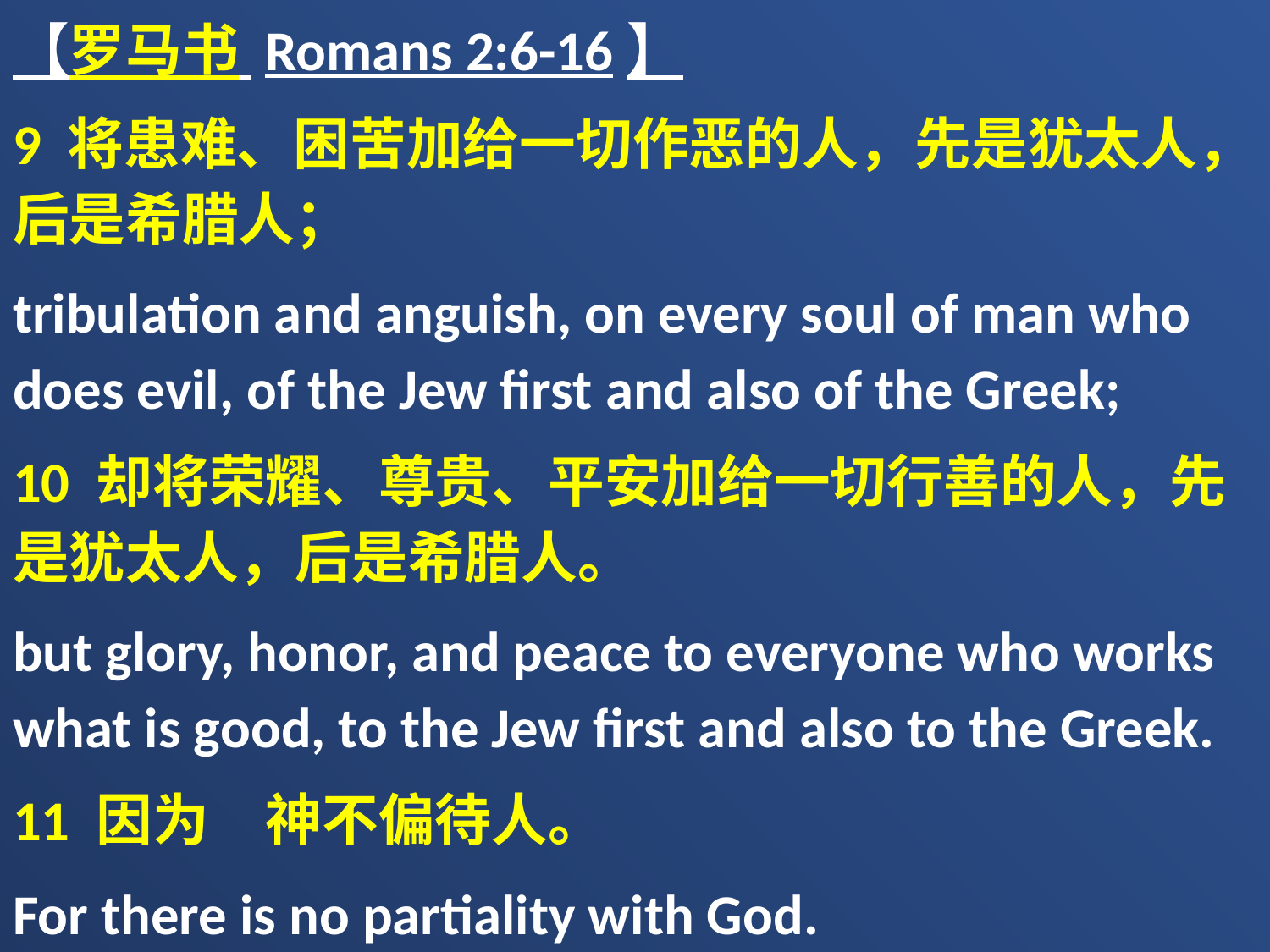

【罗马书 Romans 2:6-16】
9 将患难、困苦加给一切作恶的人，先是犹太人，后是希腊人；
tribulation and anguish, on every soul of man who does evil, of the Jew first and also of the Greek;
10 却将荣耀、尊贵、平安加给一切行善的人，先是犹太人，后是希腊人。
but glory, honor, and peace to everyone who works what is good, to the Jew first and also to the Greek.
11 因为　神不偏待人。
For there is no partiality with God.